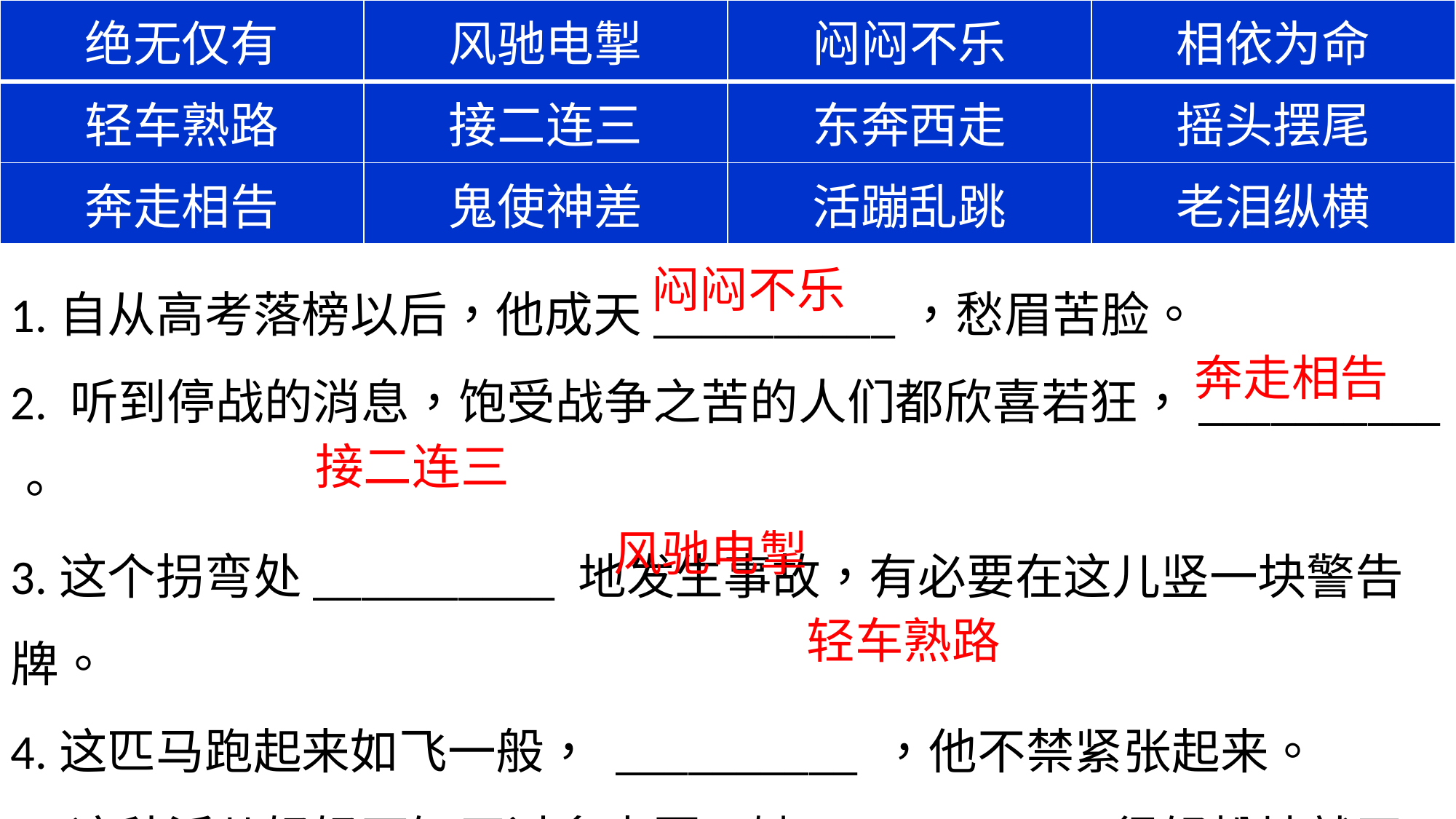

| 绝无仅有 | 风驰电掣 | 闷闷不乐 | 相依为命 |
| --- | --- | --- | --- |
| 轻车熟路 | 接二连三 | 东奔西走 | 摇头摆尾 |
| 奔走相告 | 鬼使神差 | 活蹦乱跳 | 老泪纵横 |
1.自从高考落榜以后，他成天__________，愁眉苦脸。
2. 听到停战的消息，饱受战争之苦的人们都欣喜若狂，__________ 。
3.这个拐弯处__________ 地发生事故，有必要在这儿竖一块警告牌。
4.这匹马跑起来如飞一般， __________ ，他不禁紧张起来。
5. 这种活儿妈妈不知干过多少回，她__________，很轻松地就干
    完了。
闷闷不乐
奔走相告
接二连三
风驰电掣
轻车熟路